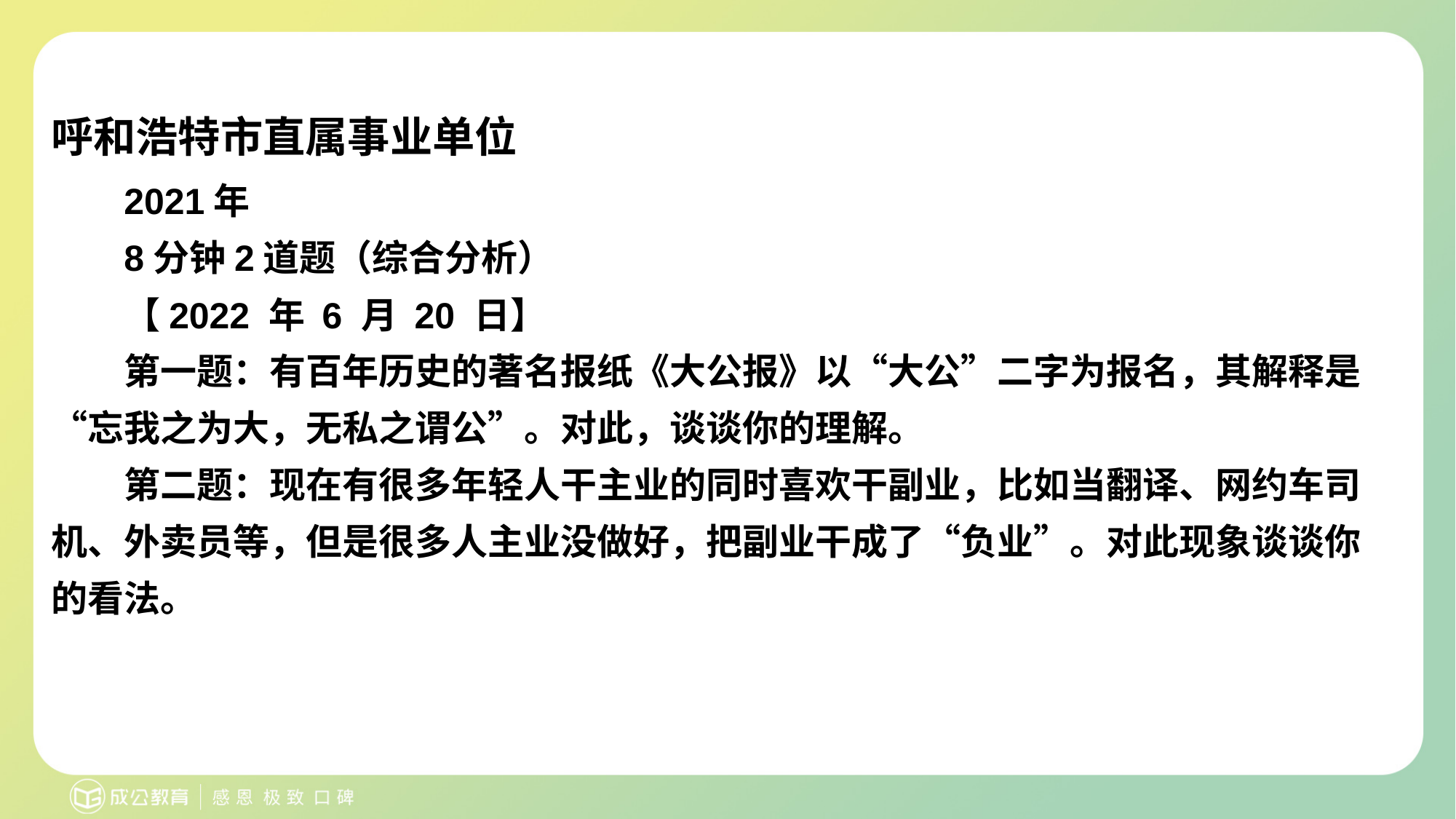

# 呼和浩特市直属事业单位
2021年
8分钟2道题（综合分析）
【2022 年 6 月 20 日】
第一题：有百年历史的著名报纸《大公报》以“大公”二字为报名，其解释是“忘我之为大，无私之谓公”。对此，谈谈你的理解。
第二题：现在有很多年轻人干主业的同时喜欢干副业，比如当翻译、网约车司机、外卖员等，但是很多人主业没做好，把副业干成了“负业”。对此现象谈谈你的看法。